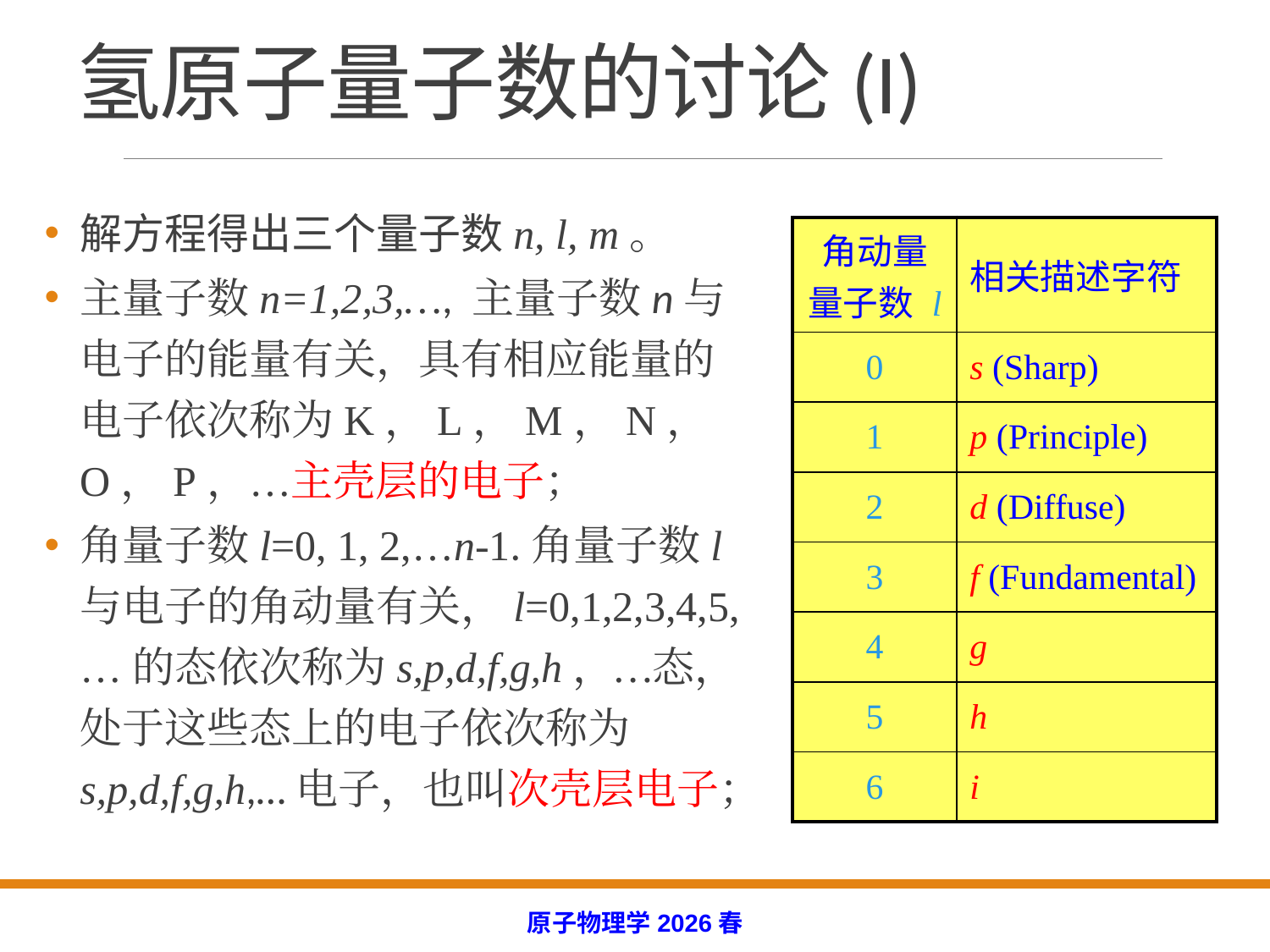

# 氢原子量子数的讨论(I)
解方程得出三个量子数n, l, m。
主量子数n=1,2,3,…, 主量子数n与电子的能量有关，具有相应能量的电子依次称为K，L，M，N，O，P，…主壳层的电子；
角量子数l=0, 1, 2,…n-1.角量子数l与电子的角动量有关，l=0,1,2,3,4,5,…的态依次称为s,p,d,f,g,h，…态，处于这些态上的电子依次称为s,p,d,f,g,h,…电子，也叫次壳层电子；

| 角动量量子数 l | 相关描述字符 |
| --- | --- |
| 0 | s (Sharp) |
| 1 | p (Principle) |
| 2 | d (Diffuse) |
| 3 | f (Fundamental) |
| 4 | g |
| 5 | h |
| 6 | i |
原子物理学2026春
169